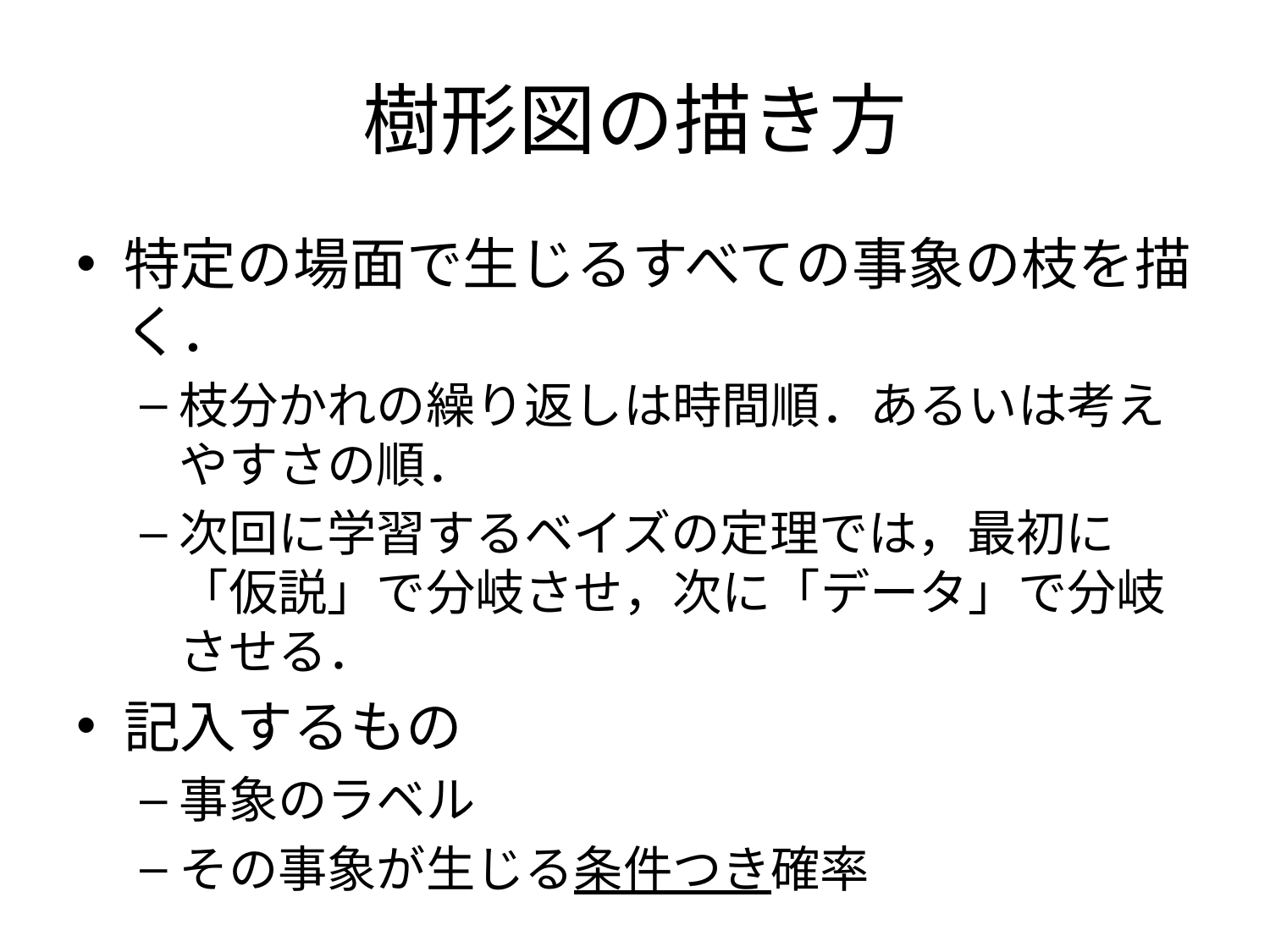

# 樹形図の描き方
特定の場面で生じるすべての事象の枝を描く．
枝分かれの繰り返しは時間順．あるいは考えやすさの順．
次回に学習するベイズの定理では，最初に「仮説」で分岐させ，次に「データ」で分岐させる．
記入するもの
事象のラベル
その事象が生じる条件つき確率